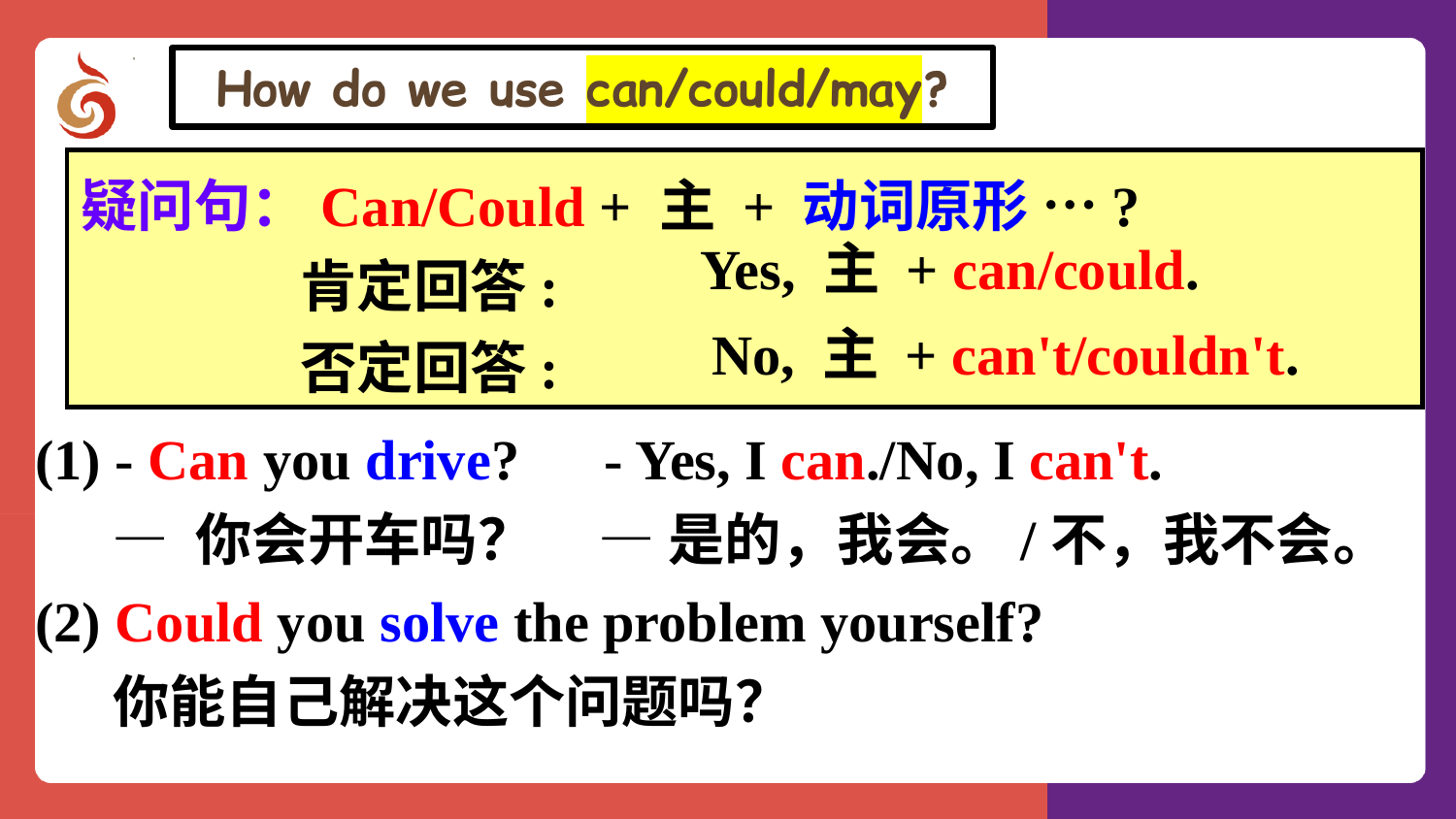

How do we use can/could/may?
疑问句：Can/Could + 主 + 动词原形 …?
                肯定回答:
                否定回答:
Yes, 主 + can/could.
No, 主 + can't/couldn't.
(1) - Can you ​drive?      - Yes, I can./No, I can't.
      — 你会开车吗？     — 是的，我会。/不，我不会。
(2) Could you solve the problem yourself?
     你能自己解决这个问题吗？